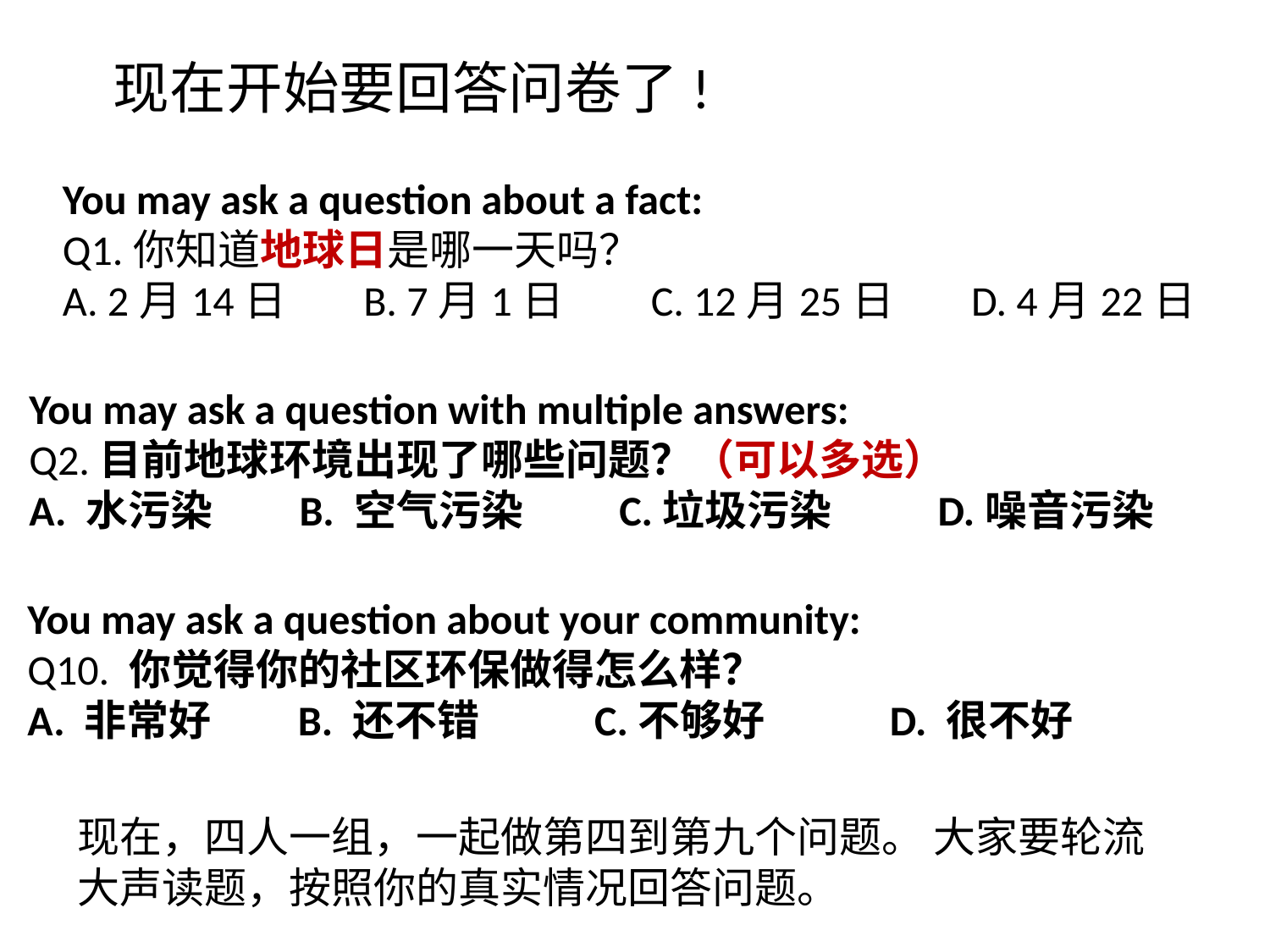

现在开始要回答问卷了!
You may ask a question about a fact:
Q1.你知道地球日是哪一天吗？
A. 2月14日       B. 7月1日        C. 12月25日       D. 4月22日
You may ask a question with multiple answers:
Q2.目前地球环境出现了哪些问题？（可以多选）
A. 水污染        B. 空气污染         C.垃圾污染          D.噪音污染

You may ask a question about your community:
Q10. 你觉得你的社区环保做得怎么样？
A. 非常好        B. 还不错           C.不够好            D. 很不好

现在，四人一组，一起做第四到第九个问题。 大家要轮流大声读题，按照你的真实情况回答问题。